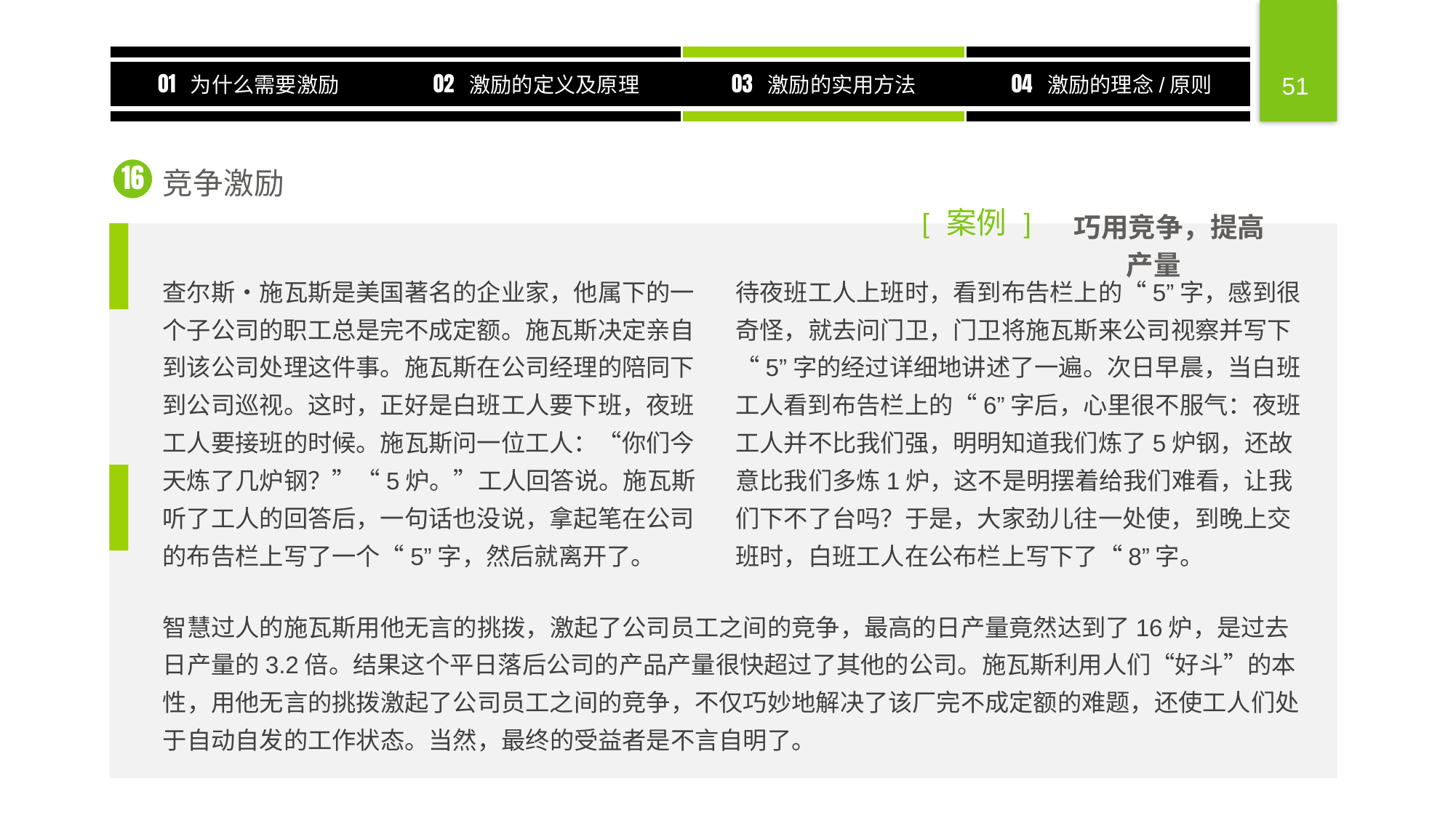

竞争激励
16

案例
[
]
巧用竞争，提高产量

查尔斯•施瓦斯是美国著名的企业家，他属下的一个子公司的职工总是完不成定额。施瓦斯决定亲自到该公司处理这件事。施瓦斯在公司经理的陪同下到公司巡视。这时，正好是白班工人要下班，夜班工人要接班的时候。施瓦斯问一位工人：“你们今天炼了几炉钢？”“5炉。”工人回答说。施瓦斯听了工人的回答后，一句话也没说，拿起笔在公司的布告栏上写了一个“5”字，然后就离开了。
待夜班工人上班时，看到布告栏上的“5”字，感到很奇怪，就去问门卫，门卫将施瓦斯来公司视察并写下“5”字的经过详细地讲述了一遍。次日早晨，当白班工人看到布告栏上的“6”字后，心里很不服气：夜班工人并不比我们强，明明知道我们炼了5炉钢，还故意比我们多炼1炉，这不是明摆着给我们难看，让我们下不了台吗？于是，大家劲儿往一处使，到晚上交班时，白班工人在公布栏上写下了“8”字。

智慧过人的施瓦斯用他无言的挑拨，激起了公司员工之间的竞争，最高的日产量竟然达到了16炉，是过去日产量的3.2倍。结果这个平日落后公司的产品产量很快超过了其他的公司。施瓦斯利用人们“好斗”的本性，用他无言的挑拨激起了公司员工之间的竞争，不仅巧妙地解决了该厂完不成定额的难题，还使工人们处于自动自发的工作状态。当然，最终的受益者是不言自明了。